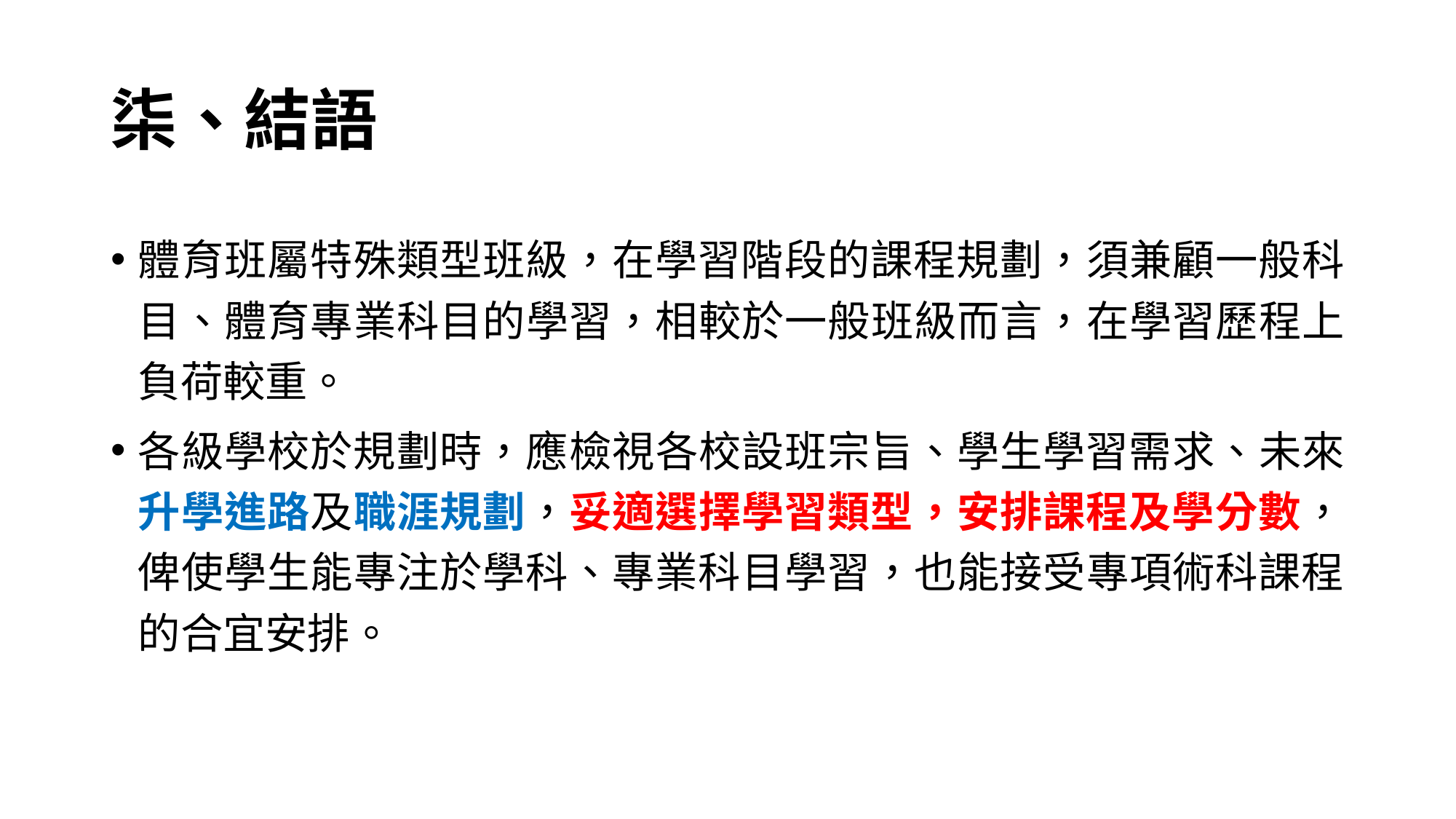

# 柒、結語
體育班屬特殊類型班級，在學習階段的課程規劃，須兼顧一般科目、體育專業科目的學習，相較於一般班級而言，在學習歷程上負荷較重。
各級學校於規劃時，應檢視各校設班宗旨、學生學習需求、未來升學進路及職涯規劃，妥適選擇學習類型，安排課程及學分數，俾使學生能專注於學科、專業科目學習，也能接受專項術科課程的合宜安排。